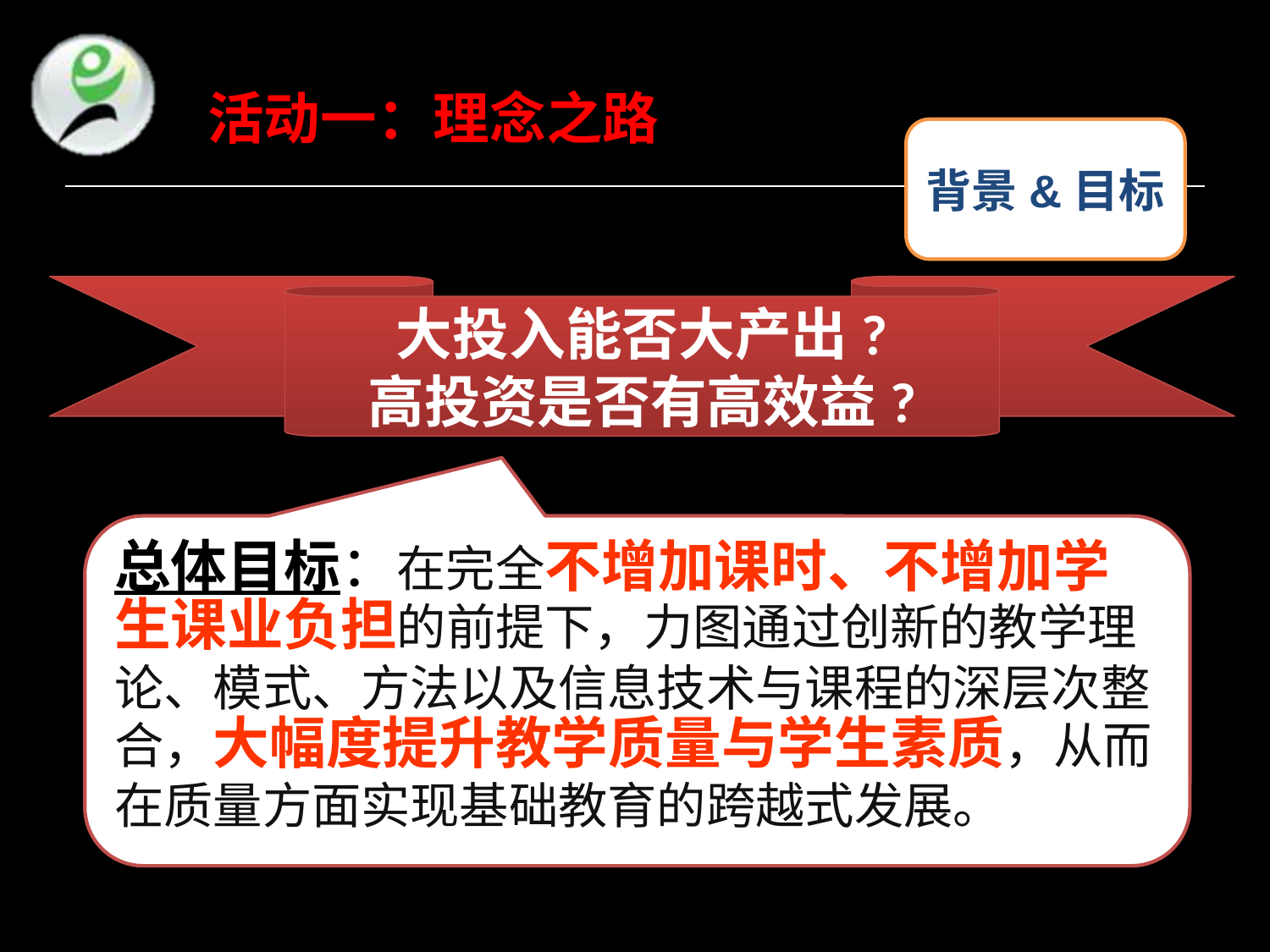

活动一：理念之路
背景&目标
大投入能否大产出?
高投资是否有高效益?
总体目标：在完全不增加课时、不增加学生课业负担的前提下，力图通过创新的教学理论、模式、方法以及信息技术与课程的深层次整合，大幅度提升教学质量与学生素质，从而在质量方面实现基础教育的跨越式发展。